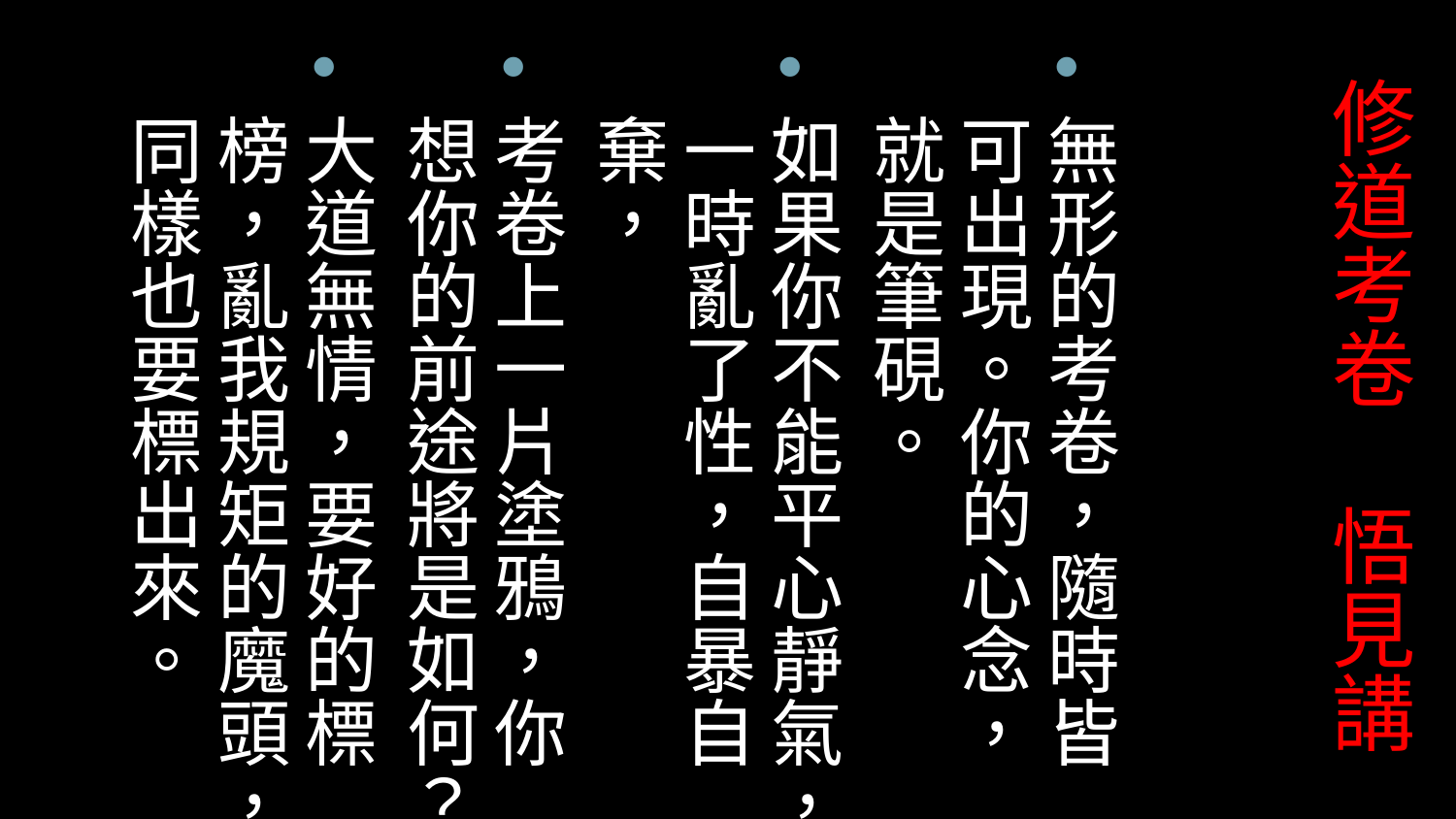

無形的考卷，隨時皆可出現。你的心念，就是筆硯。
如果你不能平心靜氣，一時亂了性，自暴自棄，
考卷上一片塗鴉，你想你的前途將是如何？
大道無情，要好的標榜，亂我規矩的魔頭，同樣也要標出來。

# 修道考卷     悟見講